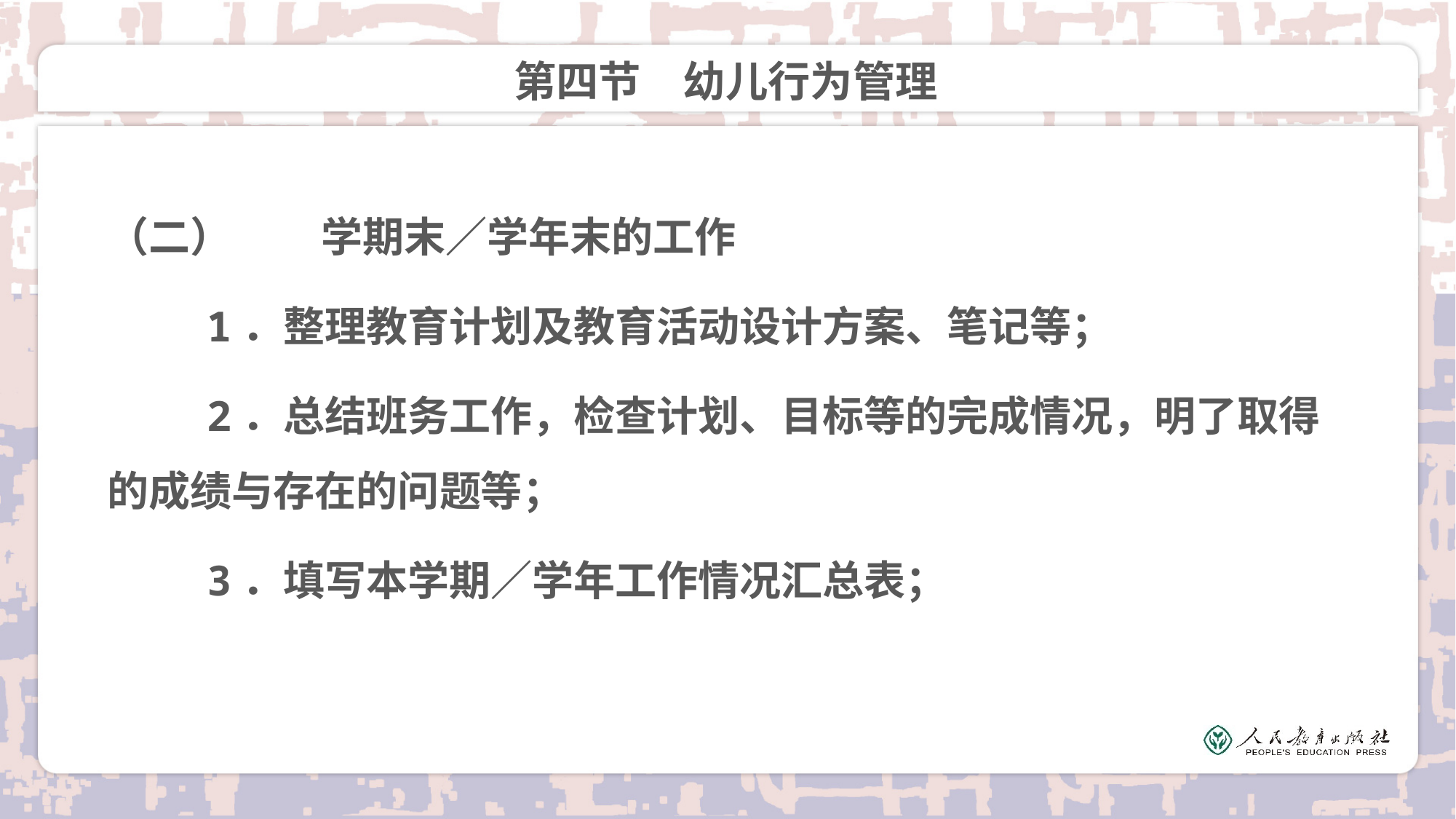

# 第四节　幼儿行为管理
（二）	学期末／学年末的工作
    1．整理教育计划及教育活动设计方案、笔记等；
    2．总结班务工作，检查计划、目标等的完成情况，明了取得的成绩与存在的问题等；
    3．填写本学期／学年工作情况汇总表；